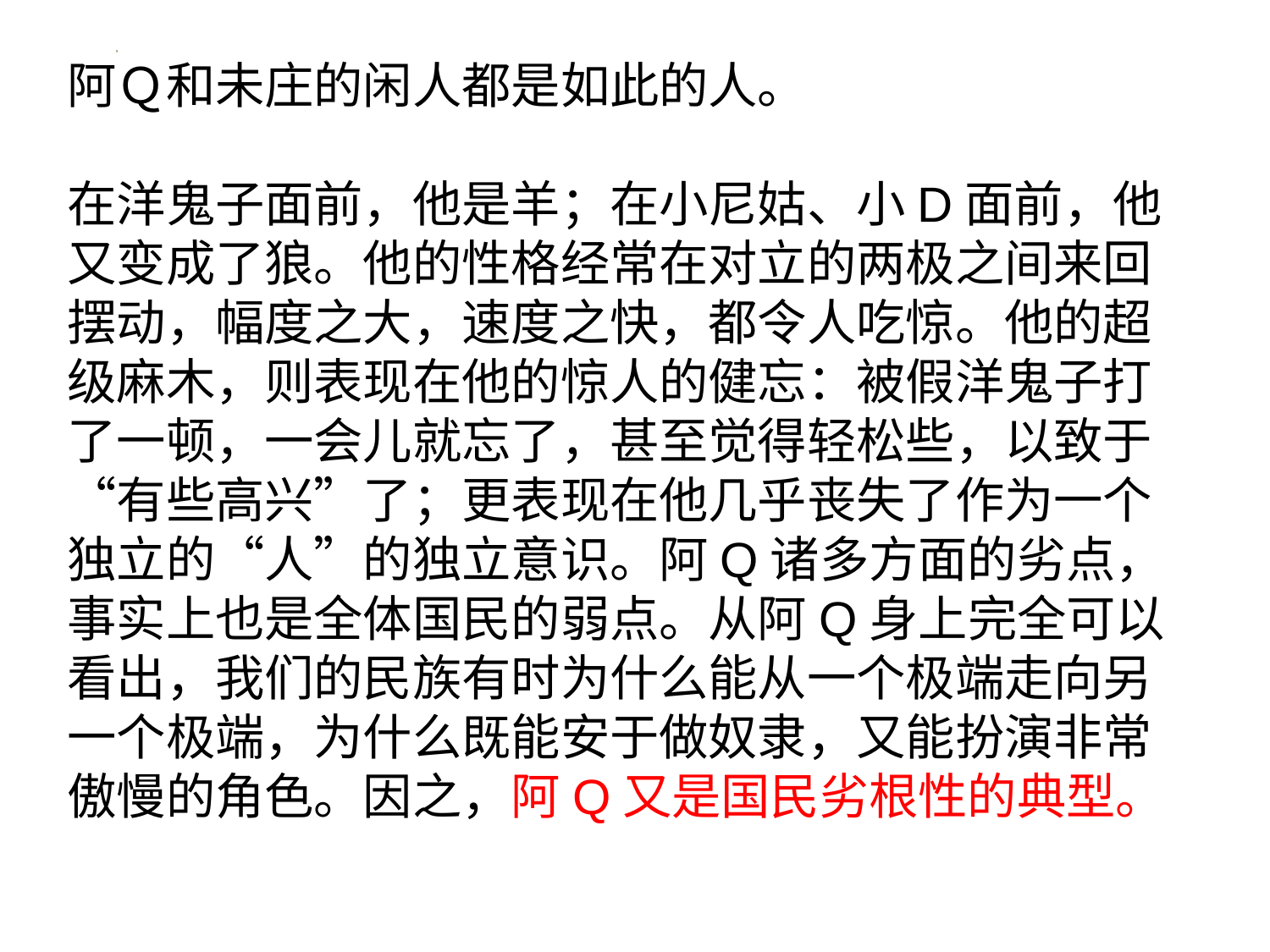

阿Ｑ和未庄的闲人都是如此的人。

在洋鬼子面前，他是羊；在小尼姑、小D面前，他又变成了狼。他的性格经常在对立的两极之间来回摆动，幅度之大，速度之快，都令人吃惊。他的超级麻木，则表现在他的惊人的健忘：被假洋鬼子打了一顿，一会儿就忘了，甚至觉得轻松些，以致于“有些高兴”了；更表现在他几乎丧失了作为一个独立的“人”的独立意识。阿Q诸多方面的劣点，事实上也是全体国民的弱点。从阿Q身上完全可以看出，我们的民族有时为什么能从一个极端走向另一个极端，为什么既能安于做奴隶，又能扮演非常傲慢的角色。因之，阿Q又是国民劣根性的典型。